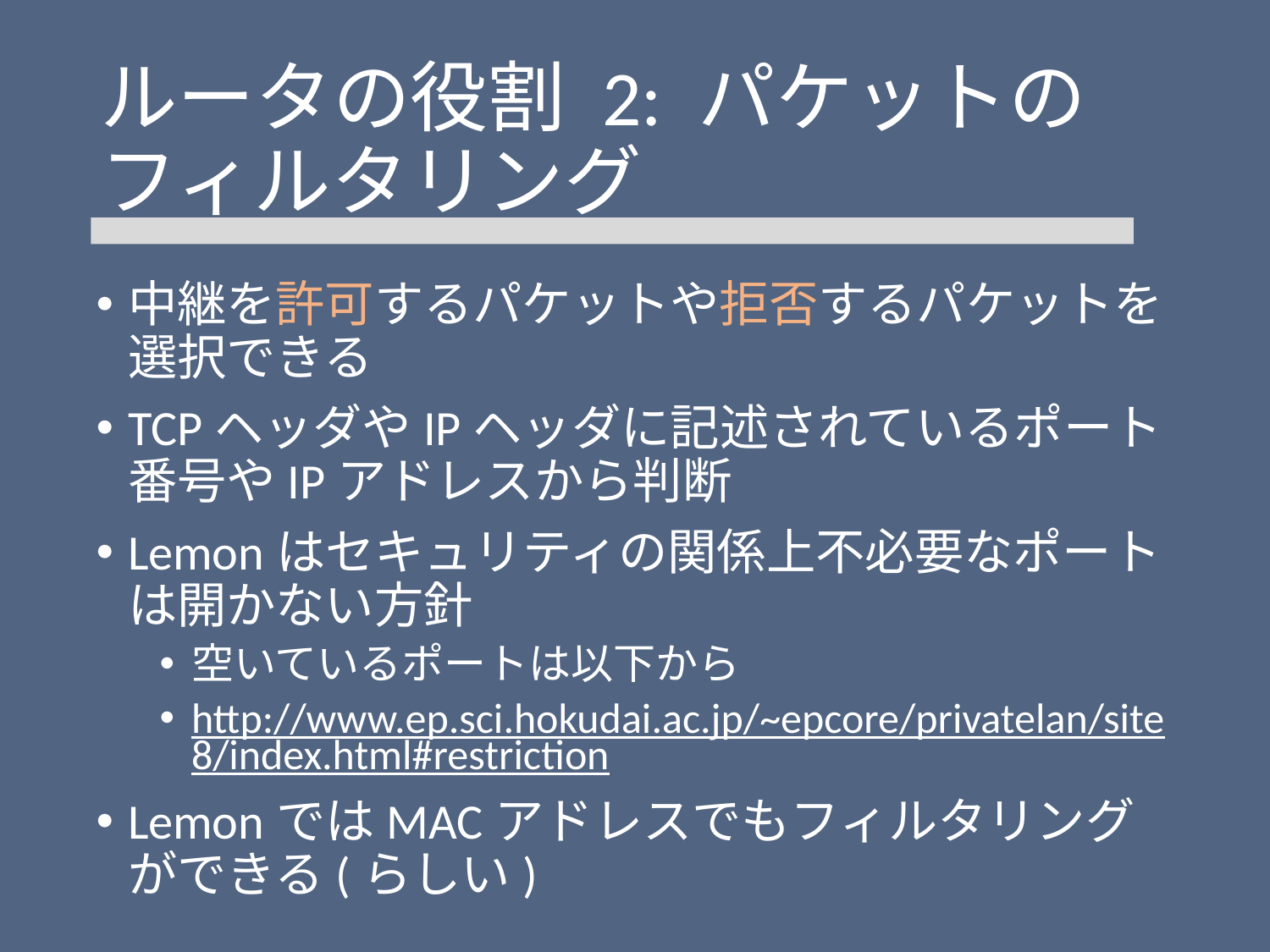

# ルータの役割 2: パケットのフィルタリング

中継を許可するパケットや拒否するパケットを選択できる
TCPヘッダやIPヘッダに記述されているポート番号やIPアドレスから判断
Lemonはセキュリティの関係上不必要なポートは開かない方針
空いているポートは以下から
http://www.ep.sci.hokudai.ac.jp/~epcore/privatelan/site8/index.html#restriction
LemonではMACアドレスでもフィルタリングができる(らしい)